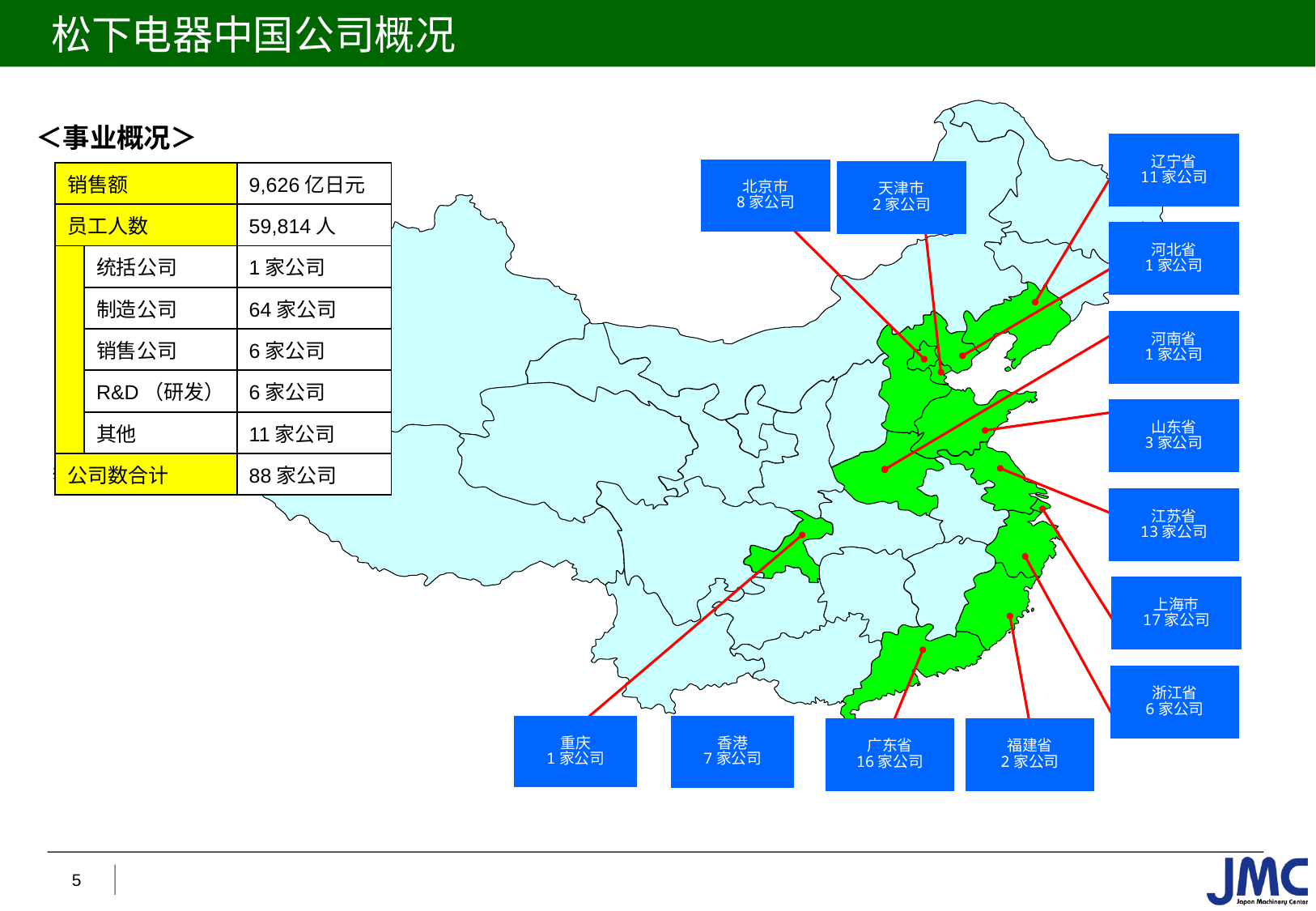

松下电器中国公司概况

辽宁省
11家公司

北京市
8家公司
天津市
2家公司

河北省
1家公司

河南省
1家公司

山东省
3家公司

江苏省
13家公司

上海市
17家公司

浙江省
6家公司

重庆
1家公司
广东省
16家公司
福建省
2家公司
＜事业概况＞
| 销售额 |  | 9,626亿日元 |
| --- | --- | --- |
| 员工人数 |  | 59,814人 |
|  | 统括公司 | 1家公司 |
|  | 制造公司 | 64家公司 |
|  | 销售公司 | 6家公司 |
|  | R&D（研发） | 6家公司 |
|  | 其他 | 11家公司 |
| 公司数合计 |  | 88家公司 |
※截止到16年3月末
香港
7家公司